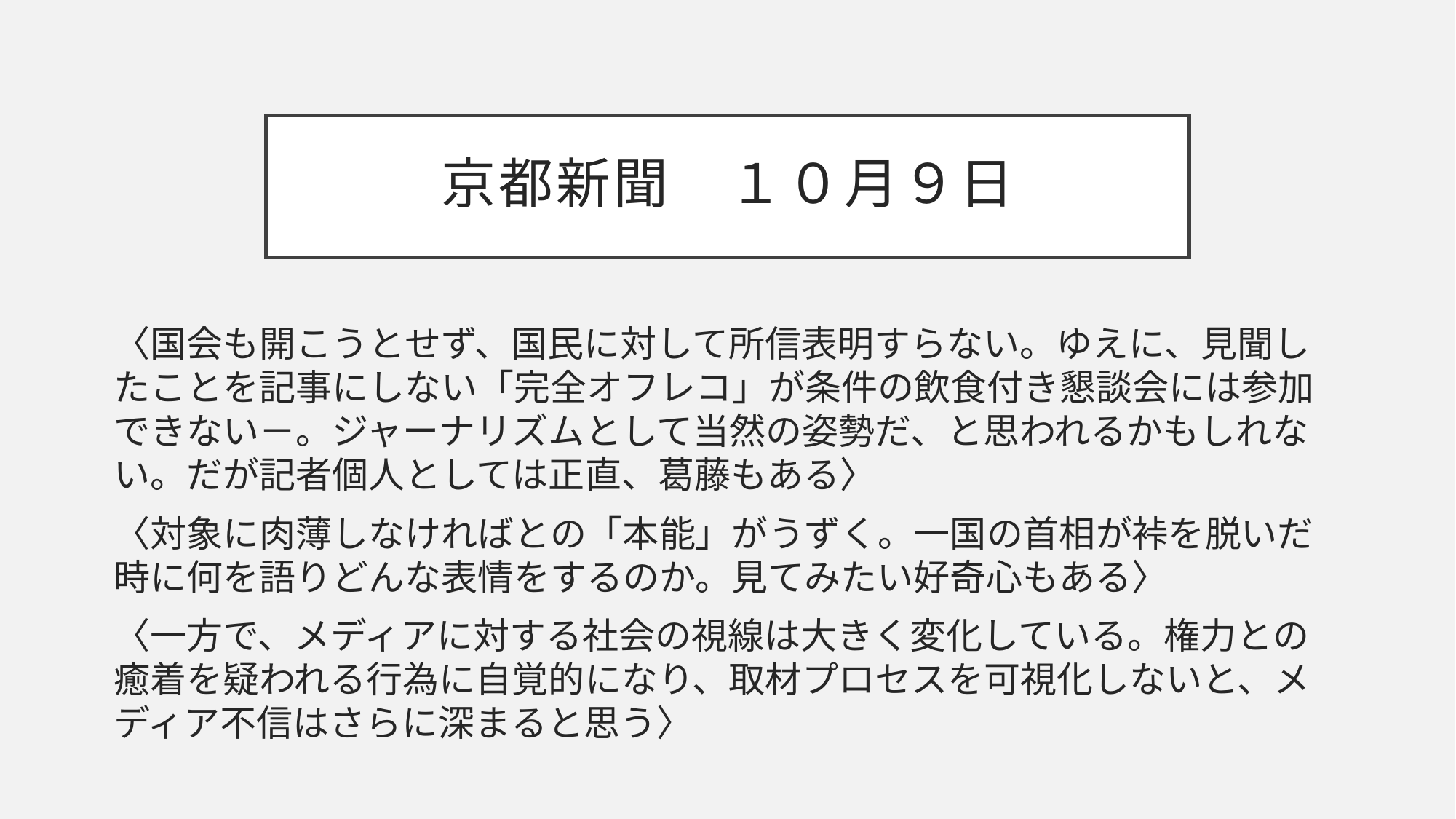

# 京都新聞　１０月９日
〈国会も開こうとせず、国民に対して所信表明すらない。ゆえに、見聞したことを記事にしない「完全オフレコ」が条件の飲食付き懇談会には参加できない－。ジャーナリズムとして当然の姿勢だ、と思われるかもしれない。だが記者個人としては正直、葛藤もある〉
〈対象に肉薄しなければとの「本能」がうずく。一国の首相が裃を脱いだ時に何を語りどんな表情をするのか。見てみたい好奇心もある〉
〈一方で、メディアに対する社会の視線は大きく変化している。権力との癒着を疑われる行為に自覚的になり、取材プロセスを可視化しないと、メディア不信はさらに深まると思う〉